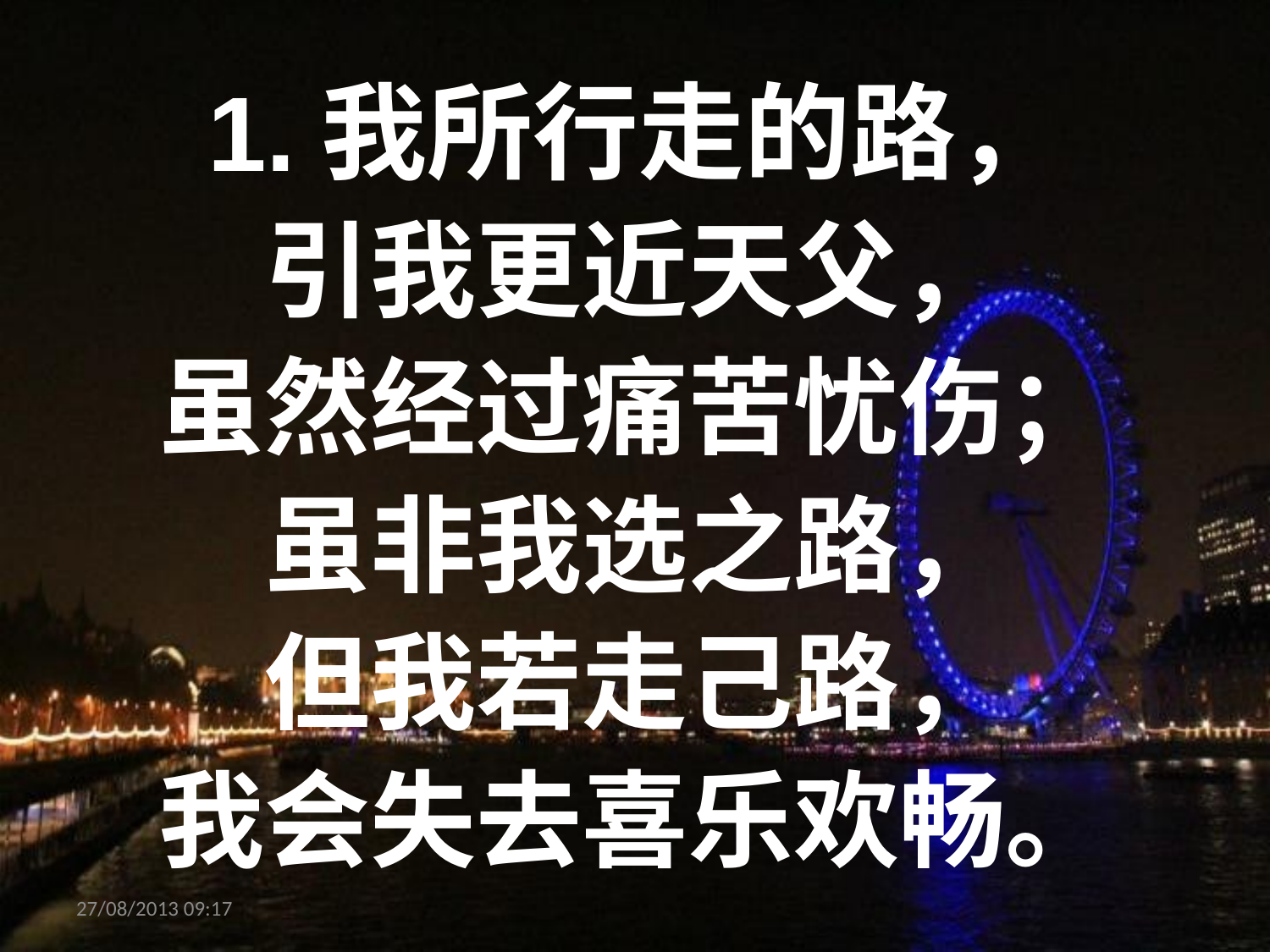

1.我所行走的路，
引我更近天父，
虽然经过痛苦忧伤；
虽非我选之路，
但我若走己路，
我会失去喜乐欢畅。

27/08/2013 09:17